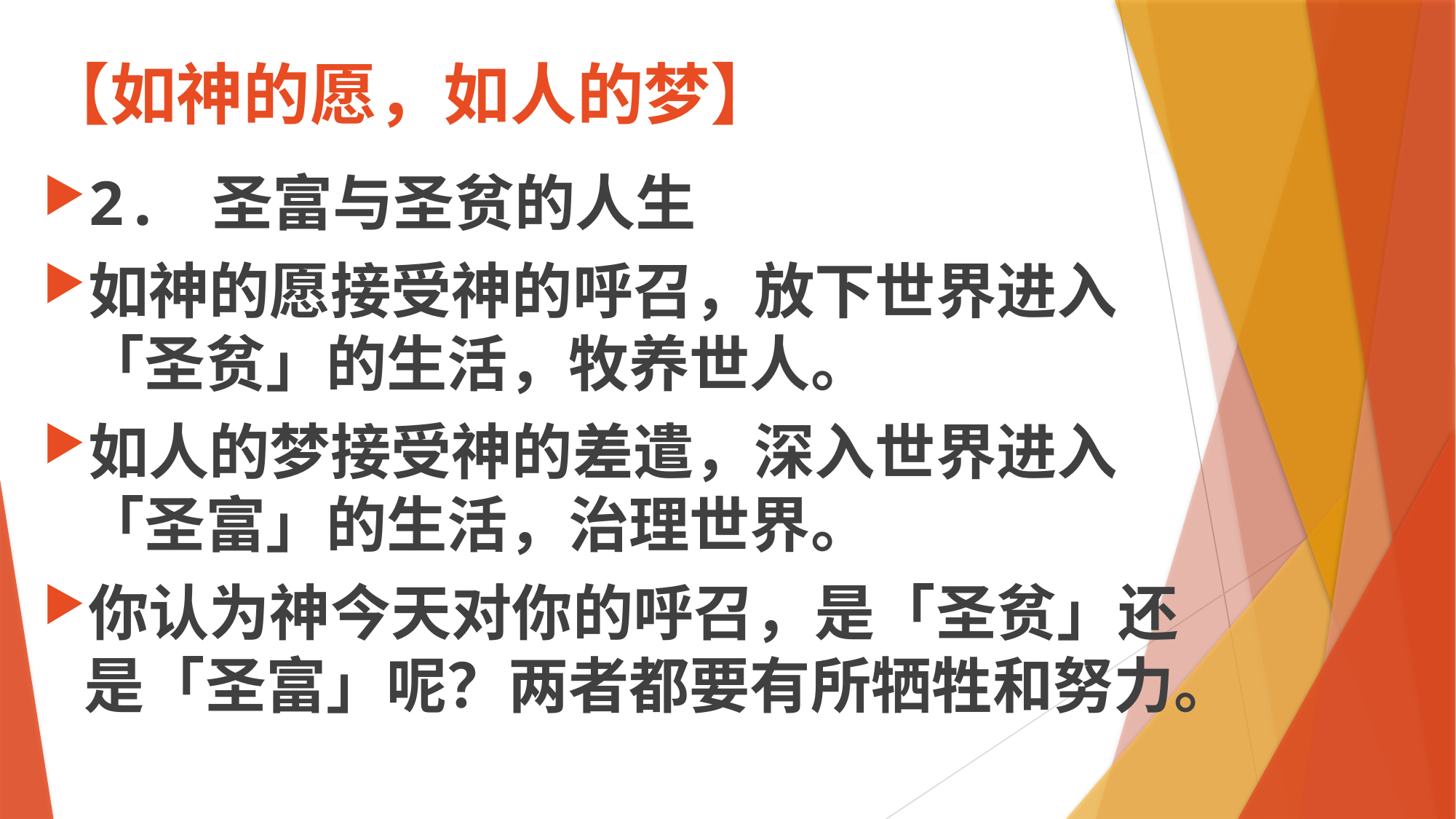

# 【如神的愿，如人的梦】
2. 圣富与圣贫的人生
如神的愿接受神的呼召，放下世界进入「圣贫」的生活，牧养世人。
如人的梦接受神的差遣，深入世界进入「圣富」的生活，治理世界。
你认为神今天对你的呼召，是「圣贫」还是「圣富」呢？两者都要有所牺牲和努力。